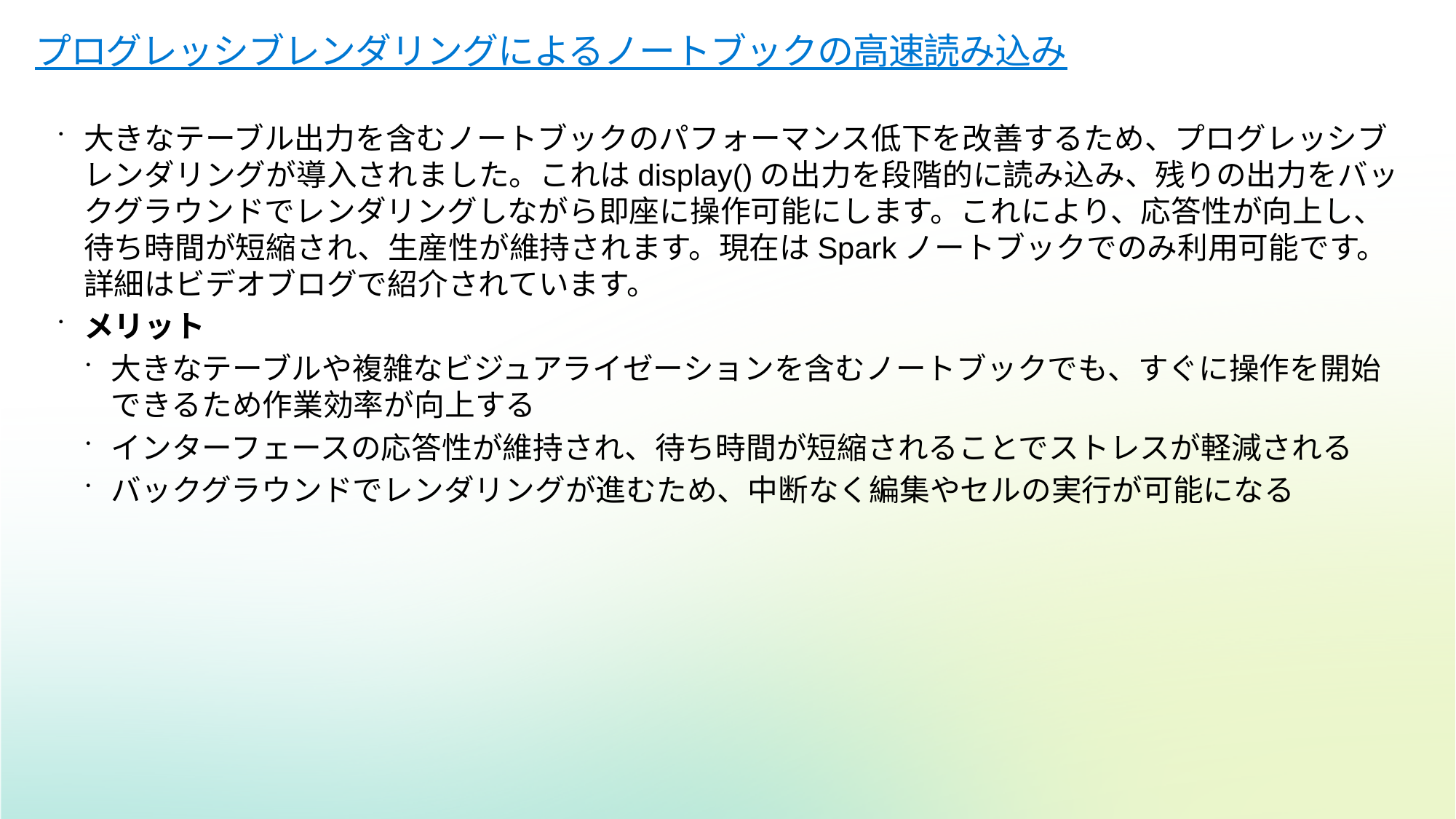

# プログレッシブレンダリングによるノートブックの高速読み込み
大きなテーブル出力を含むノートブックのパフォーマンス低下を改善するため、プログレッシブレンダリングが導入されました。これはdisplay()の出力を段階的に読み込み、残りの出力をバックグラウンドでレンダリングしながら即座に操作可能にします。これにより、応答性が向上し、待ち時間が短縮され、生産性が維持されます。現在はSparkノートブックでのみ利用可能です。詳細はビデオブログで紹介されています。
メリット
大きなテーブルや複雑なビジュアライゼーションを含むノートブックでも、すぐに操作を開始できるため作業効率が向上する
インターフェースの応答性が維持され、待ち時間が短縮されることでストレスが軽減される
バックグラウンドでレンダリングが進むため、中断なく編集やセルの実行が可能になる